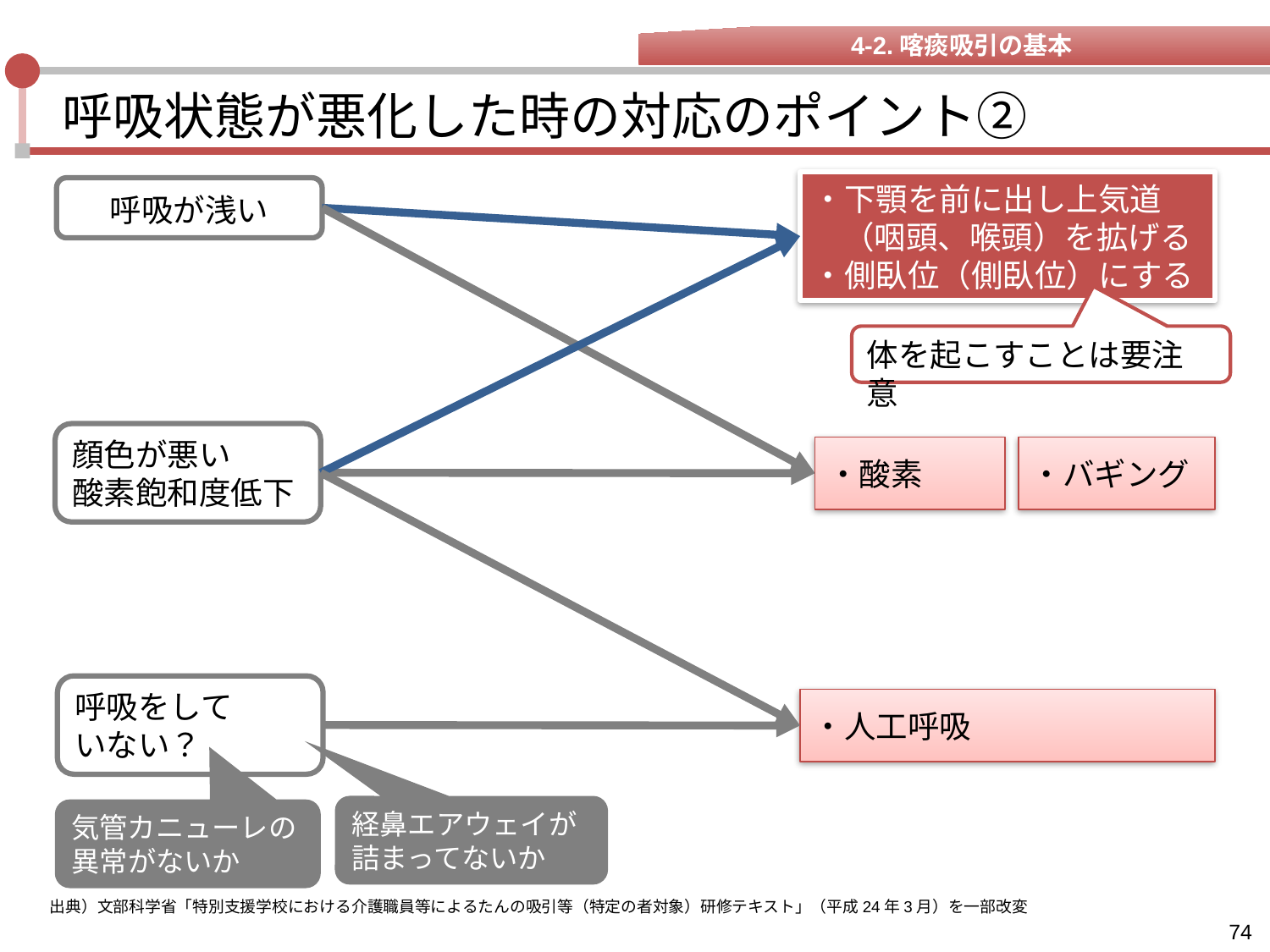

4-2.喀痰吸引の基本
# 呼吸状態が悪化した時の対応のポイント②
・下顎を前に出し上気道（咽頭、喉頭）を拡げる
・側臥位（側臥位）にする
呼吸が浅い
体を起こすことは要注意
顔色が悪い
酸素飽和度低下
・酸素
・バギング
呼吸をして
いない？
・人工呼吸
経鼻エアウェイが
詰まってないか
気管カニューレの
異常がないか
出典）文部科学省「特別支援学校における介護職員等によるたんの吸引等（特定の者対象）研修テキスト」（平成24年3月）を一部改変
74